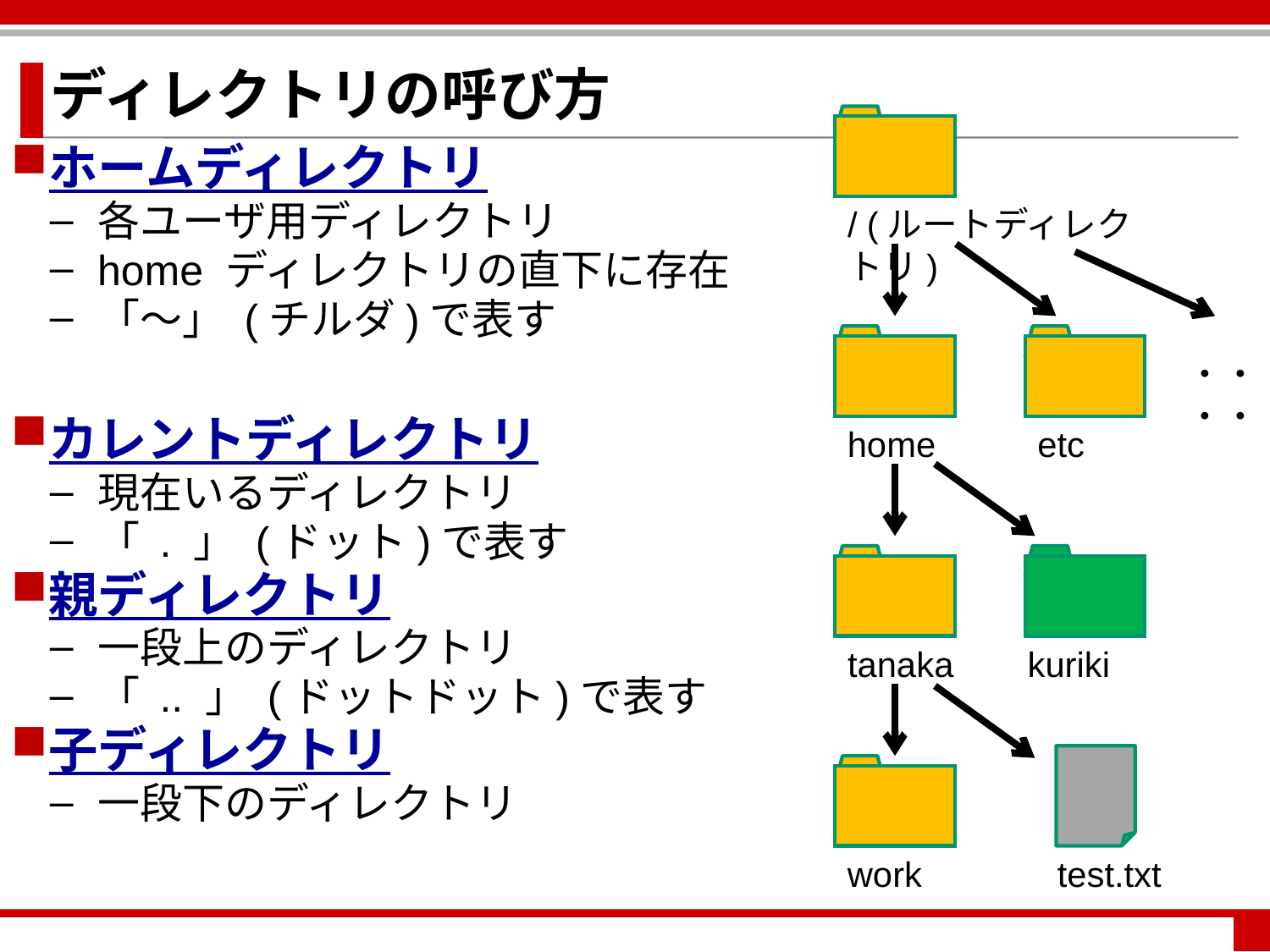

ディレクトリの呼び方

/ (ルートディレクトリ)

・・・・
home
etc

tanaka
kuriki

work
test.txt
ホームディレクトリ
各ユーザ用ディレクトリ
home ディレクトリの直下に存在
「～」 (チルダ)で表す

カレントディレクトリ
現在いるディレクトリ
「 . 」 (ドット)で表す
親ディレクトリ
一段上のディレクトリ
「 .. 」 (ドットドット)で表す
子ディレクトリ
一段下のディレクトリ